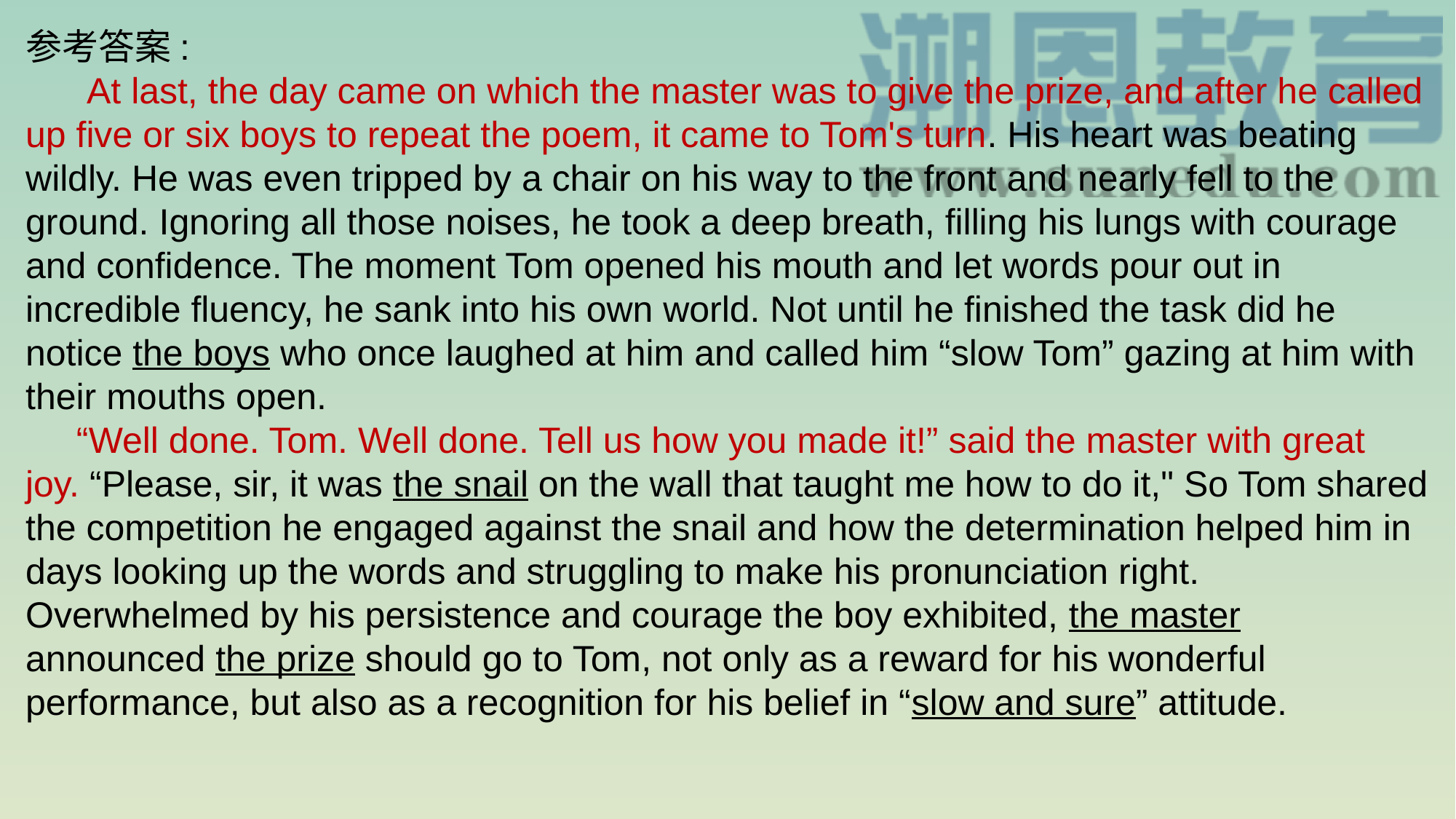

参考答案:
      At last, the day came on which the master was to give the prize, and after he called up five or six boys to repeat the poem, it came to Tom's turn. His heart was beating wildly. He was even tripped by a chair on his way to the front and nearly fell to the ground. Ignoring all those noises, he took a deep breath, filling his lungs with courage and confidence. The moment Tom opened his mouth and let words pour out in incredible fluency, he sank into his own world. Not until he finished the task did he notice the boys who once laughed at him and called him “slow Tom” gazing at him with their mouths open.
     “Well done. Tom. Well done. Tell us how you made it!” said the master with great joy. “Please, sir, it was the snail on the wall that taught me how to do it," So Tom shared the competition he engaged against the snail and how the determination helped him in days looking up the words and struggling to make his pronunciation right. Overwhelmed by his persistence and courage the boy exhibited, the master announced the prize should go to Tom, not only as a reward for his wonderful performance, but also as a recognition for his belief in “slow and sure” attitude.